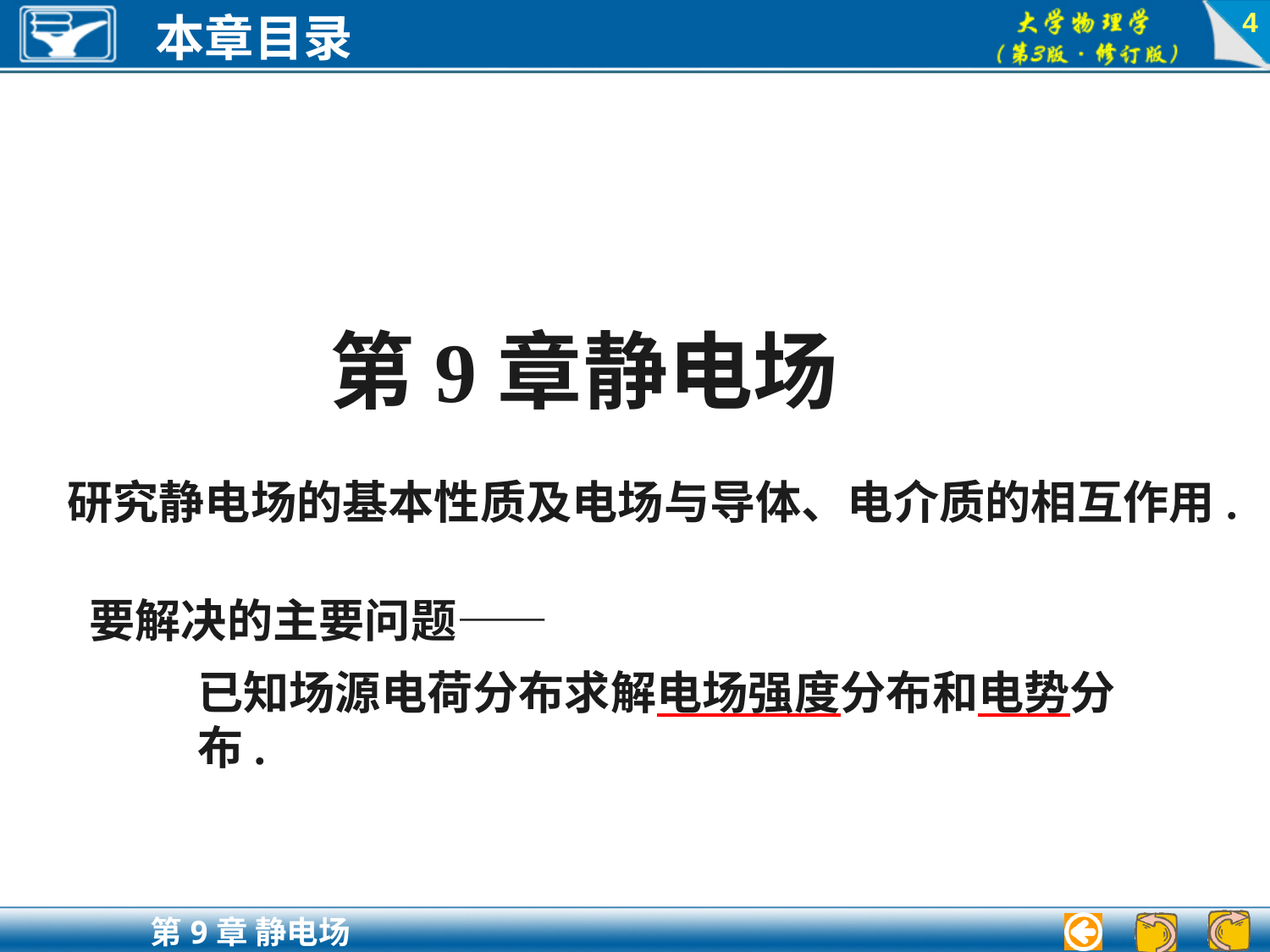

4
第9章	静电场
研究静电场的基本性质及电场与导体、电介质的相互作用.
要解决的主要问题——
已知场源电荷分布求解电场强度分布和电势分布.